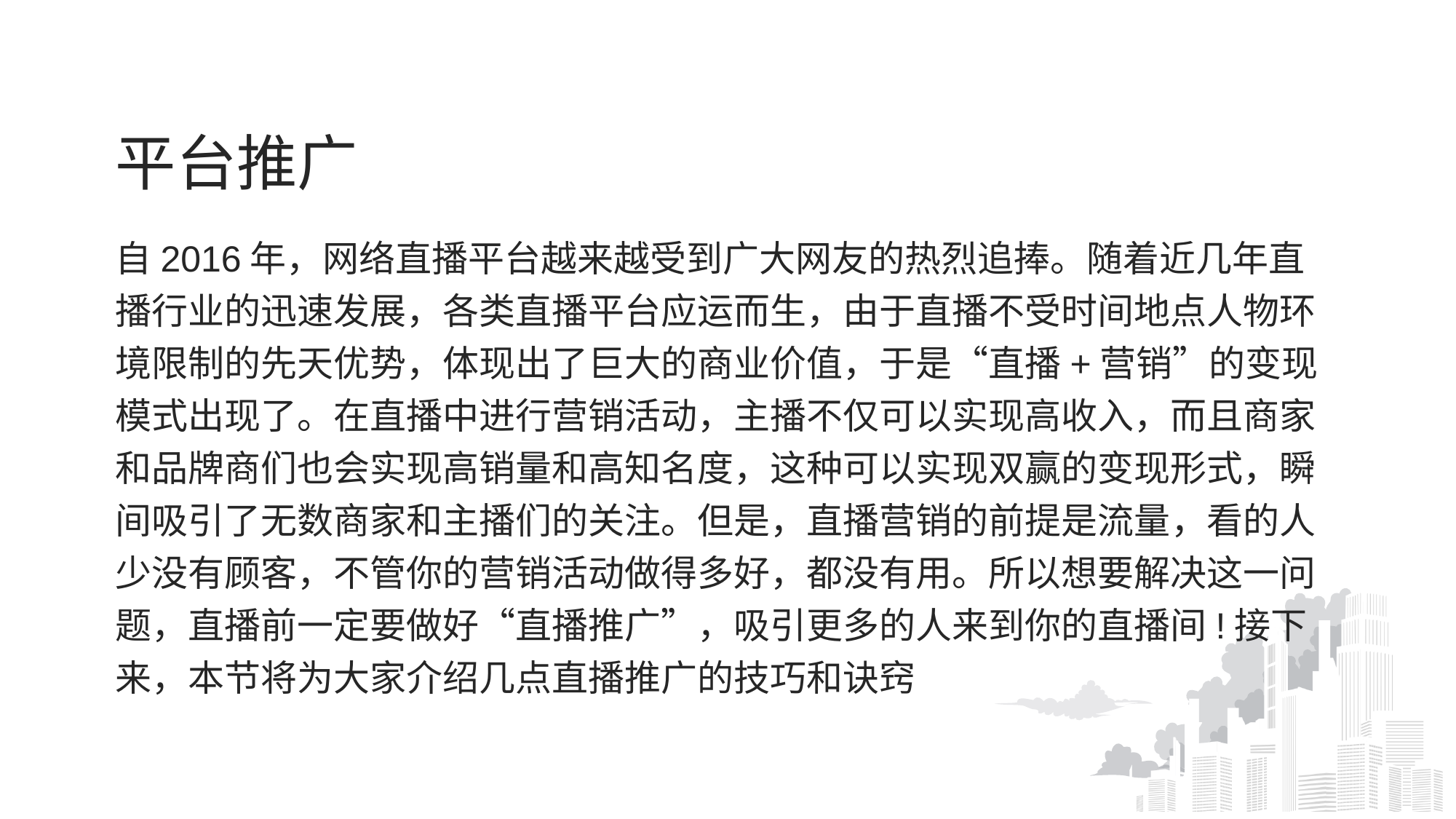

# 平台推广
自2016年，网络直播平台越来越受到广大网友的热烈追捧。随着近几年直播行业的迅速发展，各类直播平台应运而生，由于直播不受时间地点人物环境限制的先天优势，体现出了巨大的商业价值，于是“直播+营销”的变现模式出现了。在直播中进行营销活动，主播不仅可以实现高收入，而且商家和品牌商们也会实现高销量和高知名度，这种可以实现双赢的变现形式，瞬间吸引了无数商家和主播们的关注。但是，直播营销的前提是流量，看的人少没有顾客，不管你的营销活动做得多好，都没有用。所以想要解决这一问题，直播前一定要做好“直播推广”，吸引更多的人来到你的直播间!接下来，本节将为大家介绍几点直播推广的技巧和诀窍